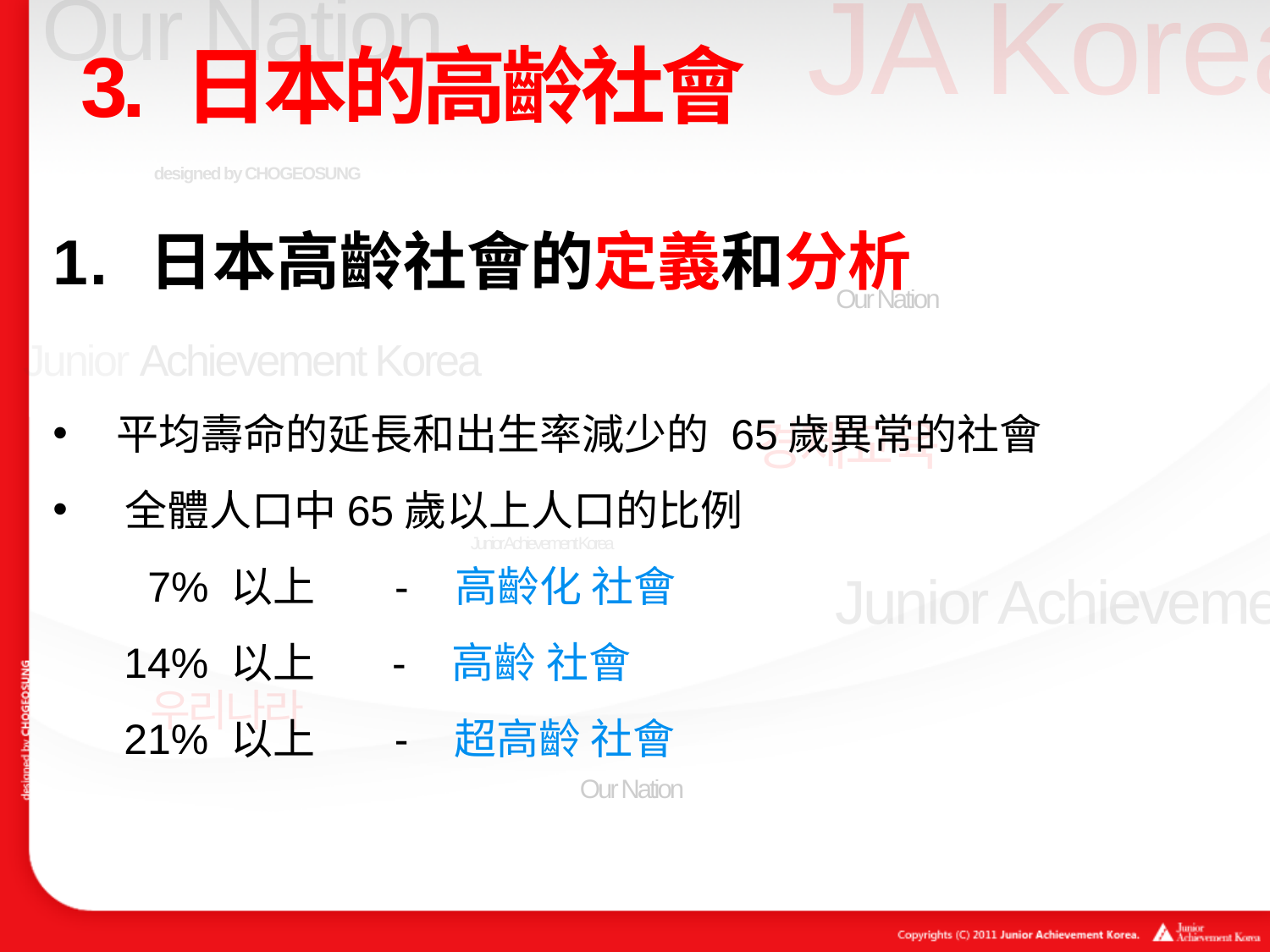

3. 日本的高齡社會

 日本高齡社會的定義和分析

平均壽命的延長和出生率減少的 65歲異常的社會
    全體人口中65歲以上人口的比例
        7% 以上       -   高齡化 社會
      14% 以上       -   高齡 社會
      21% 以上       -   超高齡 社會